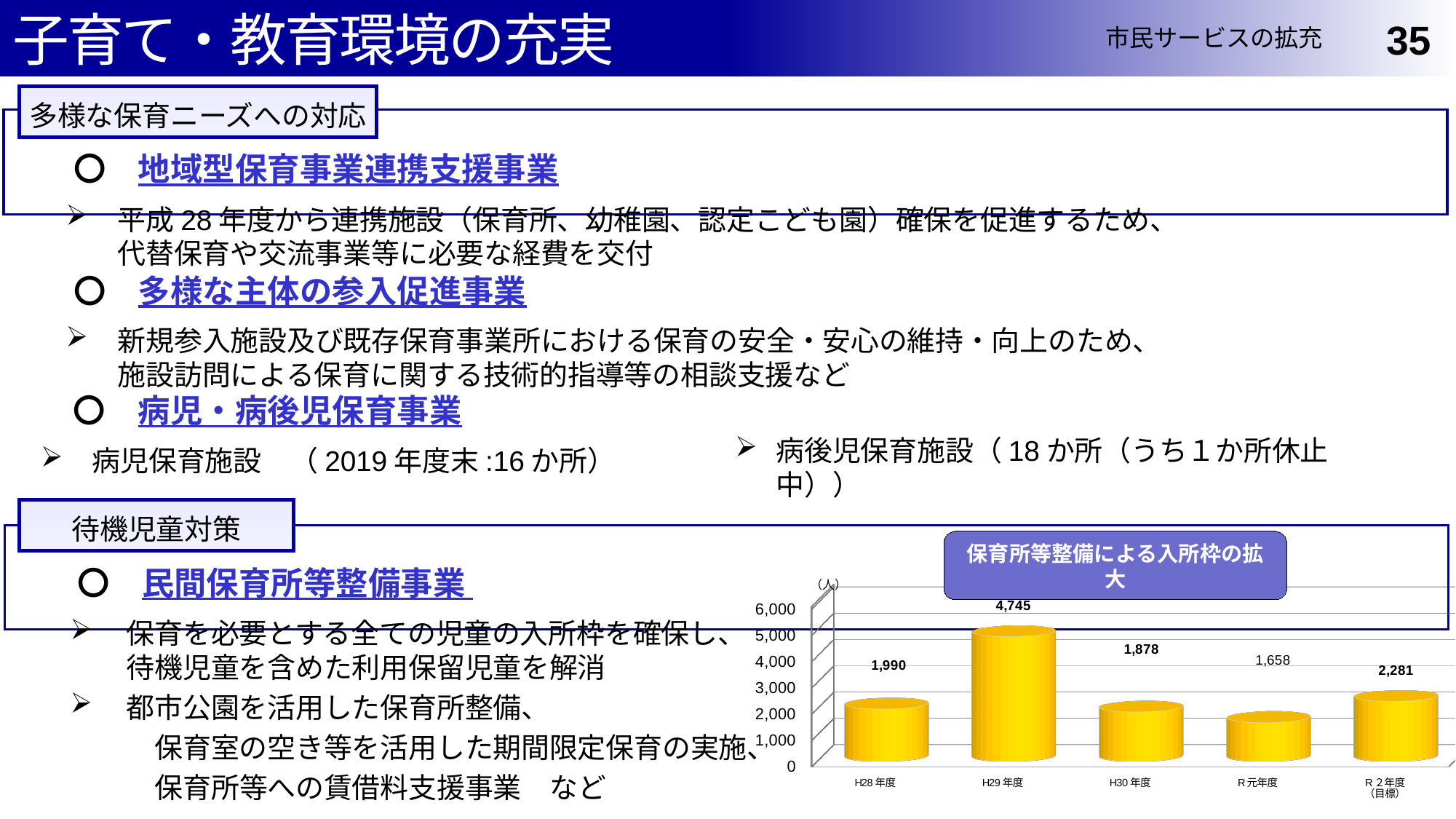

子育て・教育環境の充実
市民サービスの拡充
35
多様な保育ニーズへの対応

　　〇　地域型保育事業連携支援事業
平成28年度から連携施設（保育所、幼稚園、認定こども園）確保を促進するため、
代替保育や交流事業等に必要な経費を交付
　　〇　多様な主体の参入促進事業
新規参入施設及び既存保育事業所における保育の安全・安心の維持・向上のため、
施設訪問による保育に関する技術的指導等の相談支援など
　　〇　病児・病後児保育事業
   病児保育施設　（2019年度末:16か所）
病後児保育施設（18か所（うち１か所休止中））

[unsupported chart]

保育所等整備による入所枠の拡大
（人）
待機児童対策

　　〇　民間保育所等整備事業
保育を必要とする全ての児童の入所枠を確保し、
待機児童を含めた利用保留児童を解消
都市公園を活用した保育所整備、
　　　保育室の空き等を活用した期間限定保育の実施、
　　　保育所等への賃借料支援事業　など